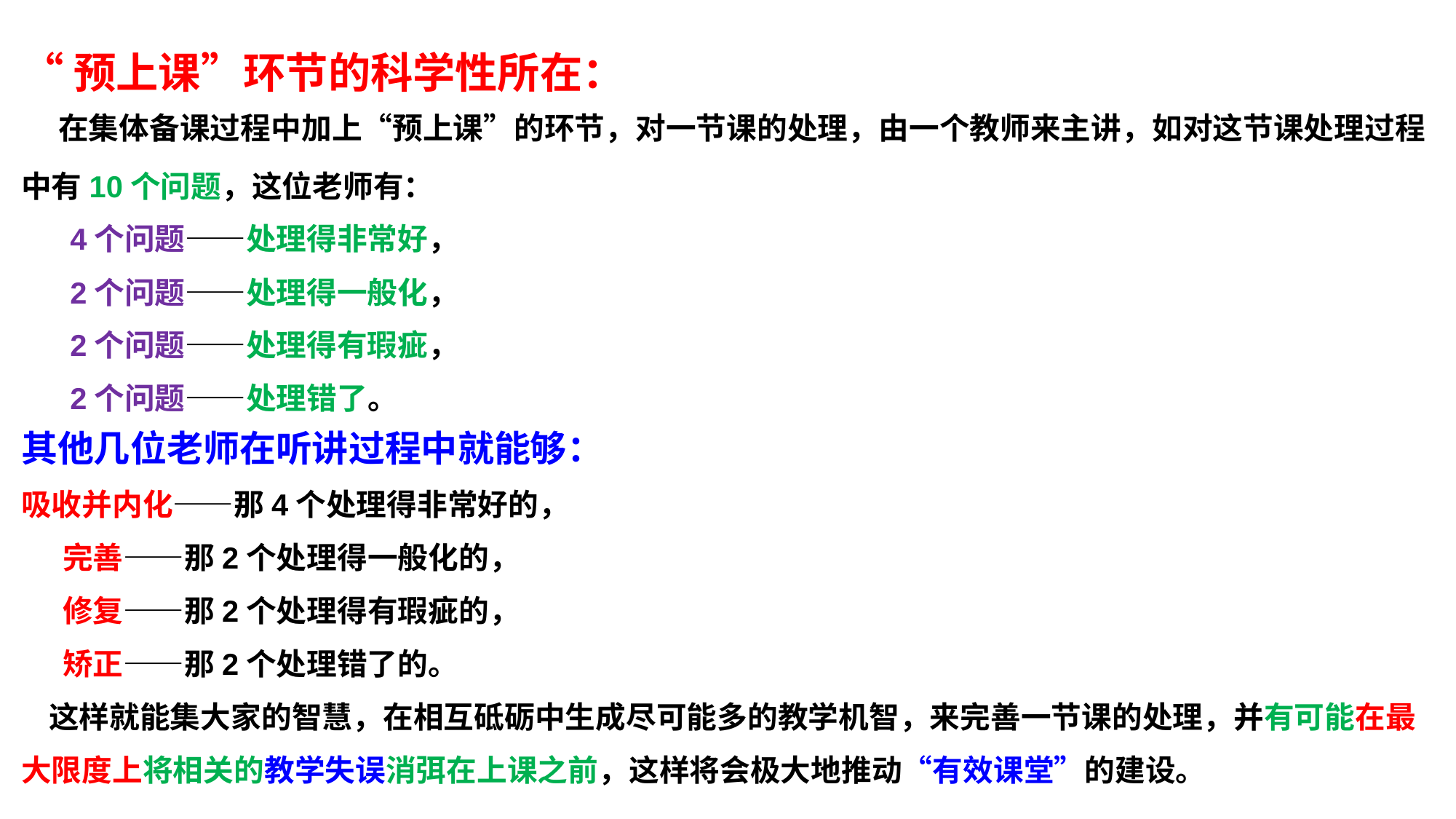

# “预上课”环节的科学性所在： 在集体备课过程中加上“预上课”的环节，对一节课的处理，由一个教师来主讲，如对这节课处理过程中有10个问题，这位老师有： 4个问题——处理得非常好， 2个问题——处理得一般化， 2个问题——处理得有瑕疵， 2个问题——处理错了。 其他几位老师在听讲过程中就能够： 吸收并内化——那4个处理得非常好的， 完善——那2个处理得一般化的， 修复——那2个处理得有瑕疵的， 矫正——那2个处理错了的。 这样就能集大家的智慧，在相互砥砺中生成尽可能多的教学机智，来完善一节课的处理，并有可能在最大限度上将相关的教学失误消弭在上课之前，这样将会极大地推动“有效课堂”的建设。